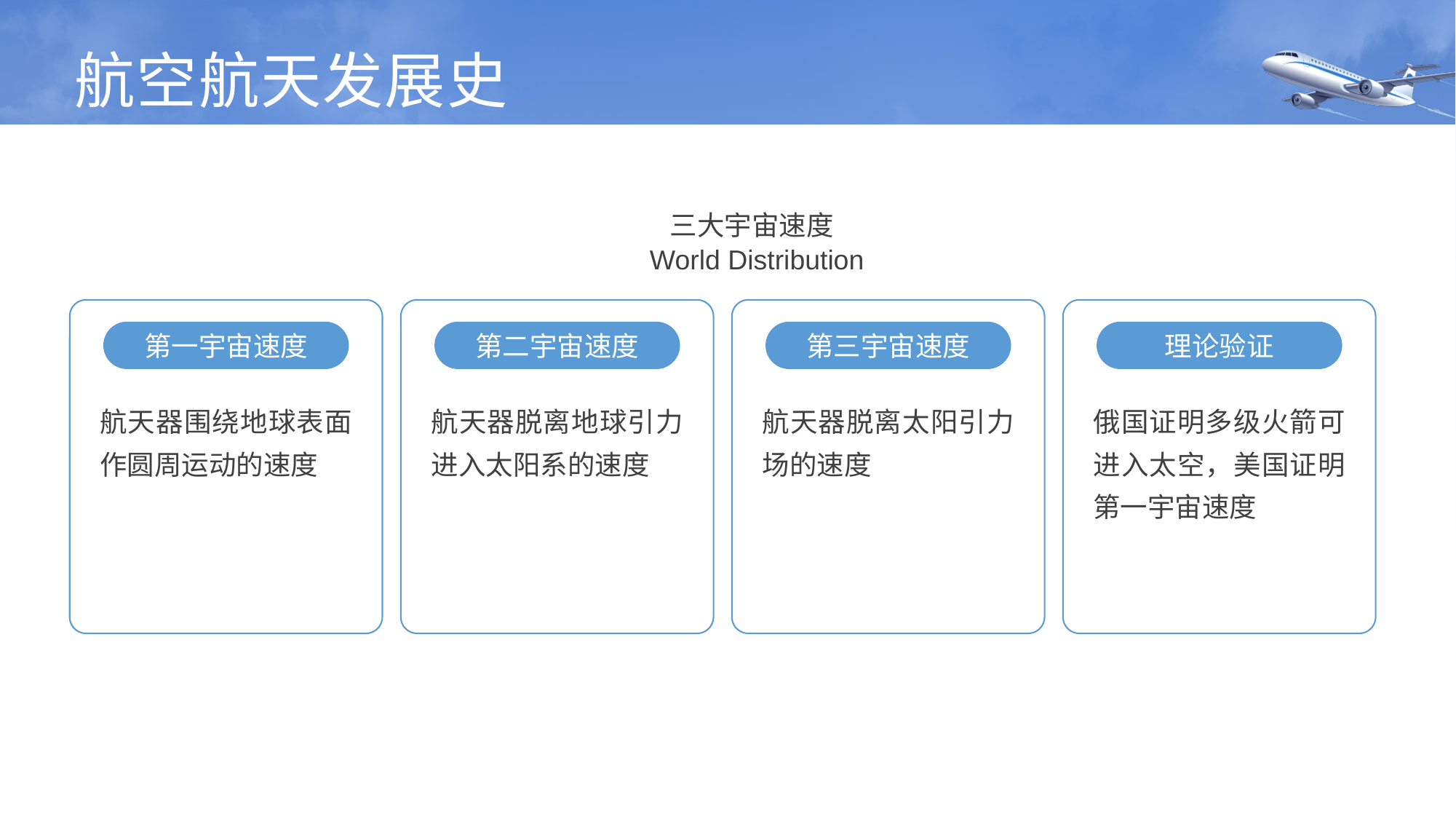

# 航空航天发展史
三大宇宙速度
World Distribution

第一宇宙速度
第二宇宙速度
第三宇宙速度
理论验证
航天器围绕地球表面作圆周运动的速度
航天器脱离地球引力进入太阳系的速度
航天器脱离太阳引力场的速度
俄国证明多级火箭可进入太空，美国证明第一宇宙速度